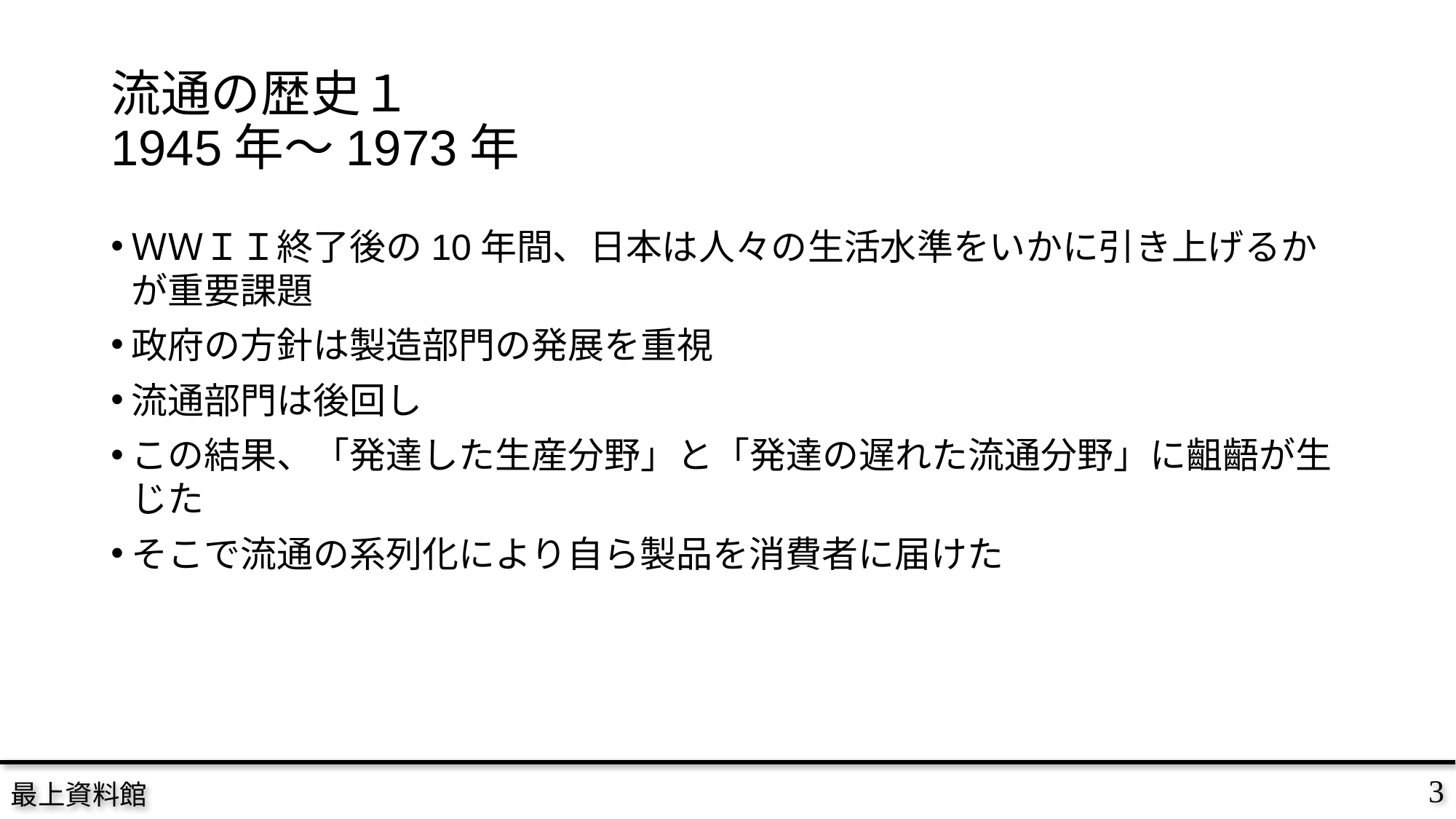

# 流通の歴史１ 1945年～1973年
ＷＷＩＩ終了後の10年間、日本は人々の生活水準をいかに引き上げるかが重要課題
政府の方針は製造部門の発展を重視
流通部門は後回し
この結果、「発達した生産分野」と「発達の遅れた流通分野」に齟齬が生じた
そこで流通の系列化により自ら製品を消費者に届けた